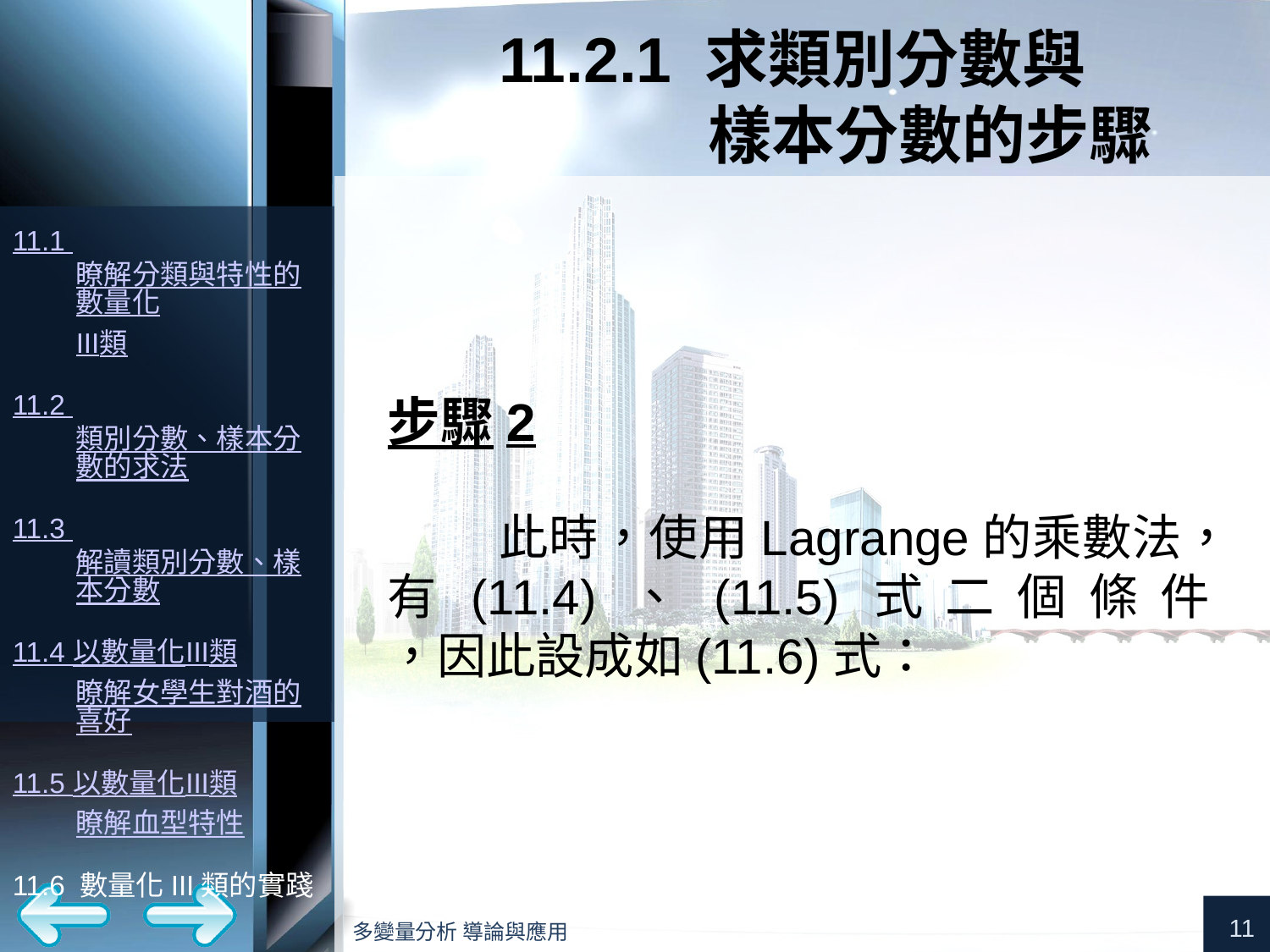

# 11.2.1 求類別分數與 樣本分數的步驟
步驟2

此時，使用Lagrange的乘數法，有(11.4)、(11.5)式二個條件
，因此設成如(11.6)式：
11
多變量分析 導論與應用